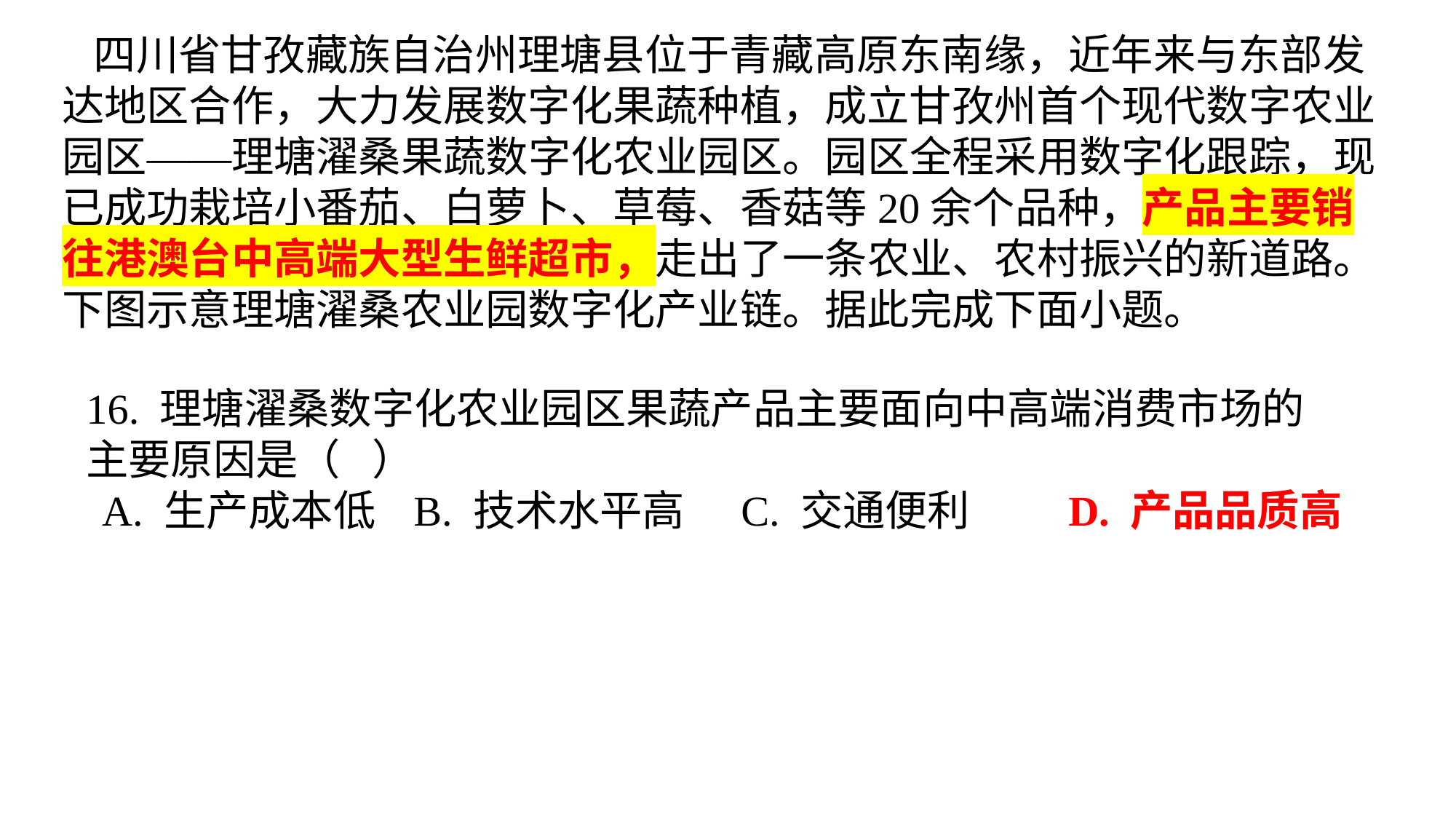

四川省甘孜藏族自治州理塘县位于青藏高原东南缘，近年来与东部发达地区合作，大力发展数字化果蔬种植，成立甘孜州首个现代数字农业园区——理塘濯桑果蔬数字化农业园区。园区全程采用数字化跟踪，现已成功栽培小番茄、白萝卜、草莓、香菇等20余个品种，产品主要销往港澳台中高端大型生鲜超市，走出了一条农业、农村振兴的新道路。下图示意理塘濯桑农业园数字化产业链。据此完成下面小题。
16. 理塘濯桑数字化农业园区果蔬产品主要面向中高端消费市场的主要原因是（   ）
A. 生产成本低	B. 技术水平高	C. 交通便利	D. 产品品质高